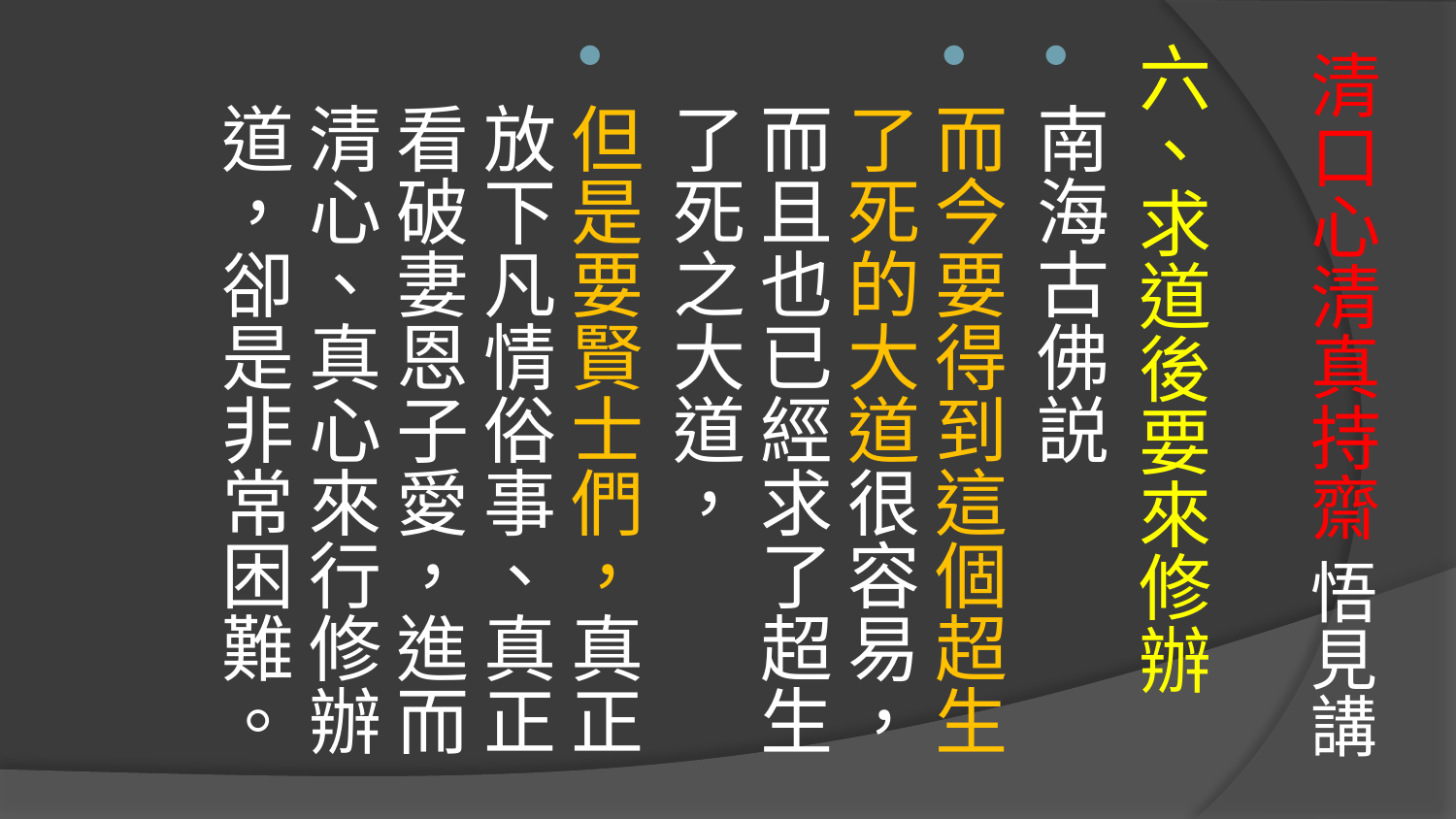

六、求道後要來修辦
南海古佛説
而今要得到這個超生了死的大道很容易，而且也已經求了超生了死之大道，
但是要賢士們，真正放下凡情俗事、真正看破妻恩子愛，進而清心、真心來行修辦道，卻是非常困難。

# 清口心清真持齋 悟見講